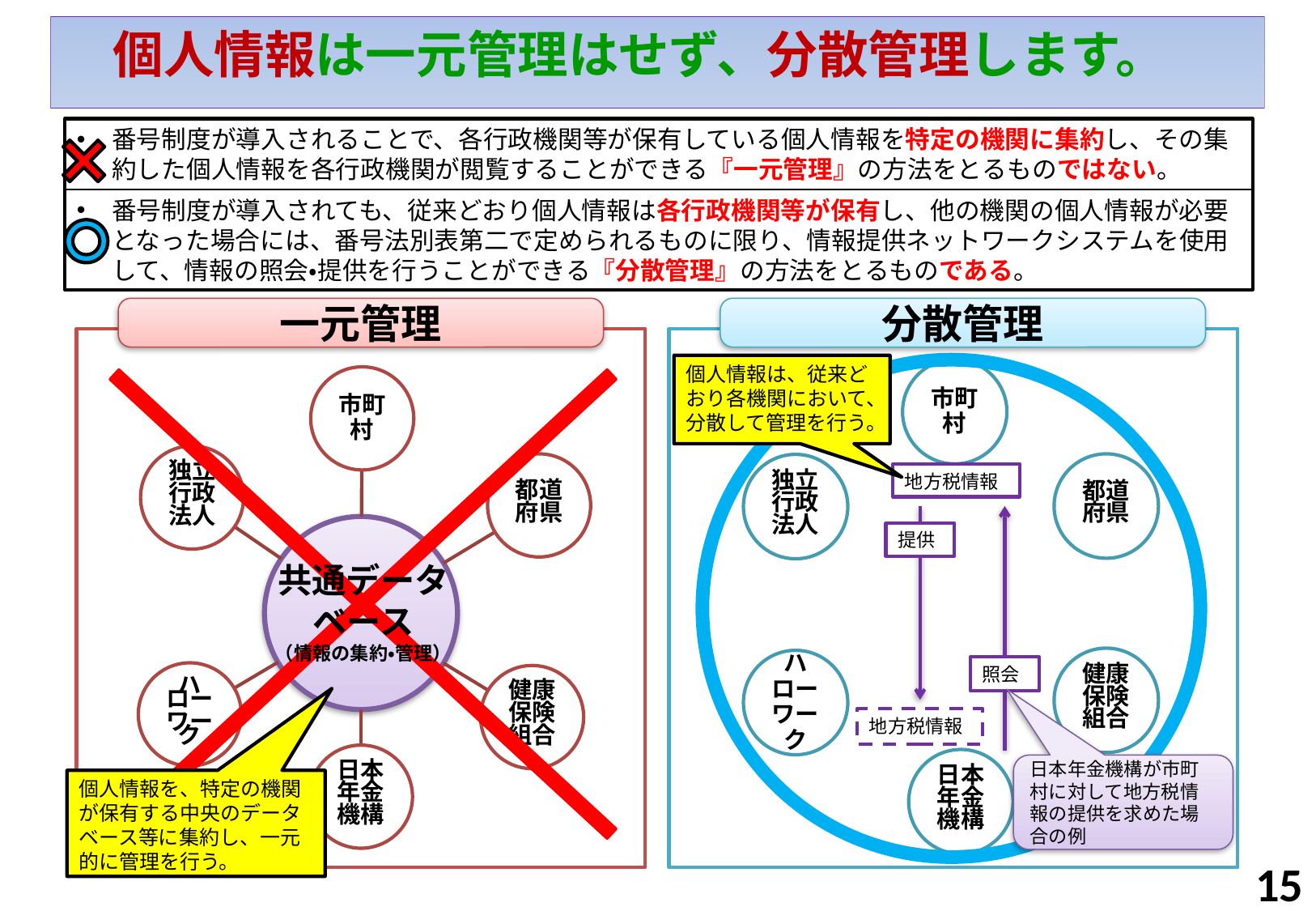

個人情報は一元管理はせず、分散管理します。
番号制度が導入されることで、各行政機関等が保有している個人情報を特定の機関に集約し、その集約した個人情報を各行政機関が閲覧することができる『一元管理』の方法をとるものではない。

番号制度が導入されても、従来どおり個人情報は各行政機関等が保有し、他の機関の個人情報が必要となった場合には、番号法別表第二で定められるものに限り、情報提供ネットワークシステムを使用して、情報の照会・提供を行うことができる『分散管理』の方法をとるものである。

一元管理
分散管理

市町村

都道
府県

健康
保険
組合

日本
年金
機構

ハローワーク

独立
行政
法人

個人情報は、従来どおり各機関において、分散して管理を行う。

市町村

都道
府県

健康
保険
組合

日本
年金
機構

ハロー
ワーク

独立
行政
法人
地方税情報
提供
共通データベース
（情報の集約・管理）
照会
地方税情報
日本年金機構が市町村に対して地方税情報の提供を求めた場合の例
個人情報を、特定の機関が保有する中央のデータベース等に集約し、一元的に管理を行う。
15